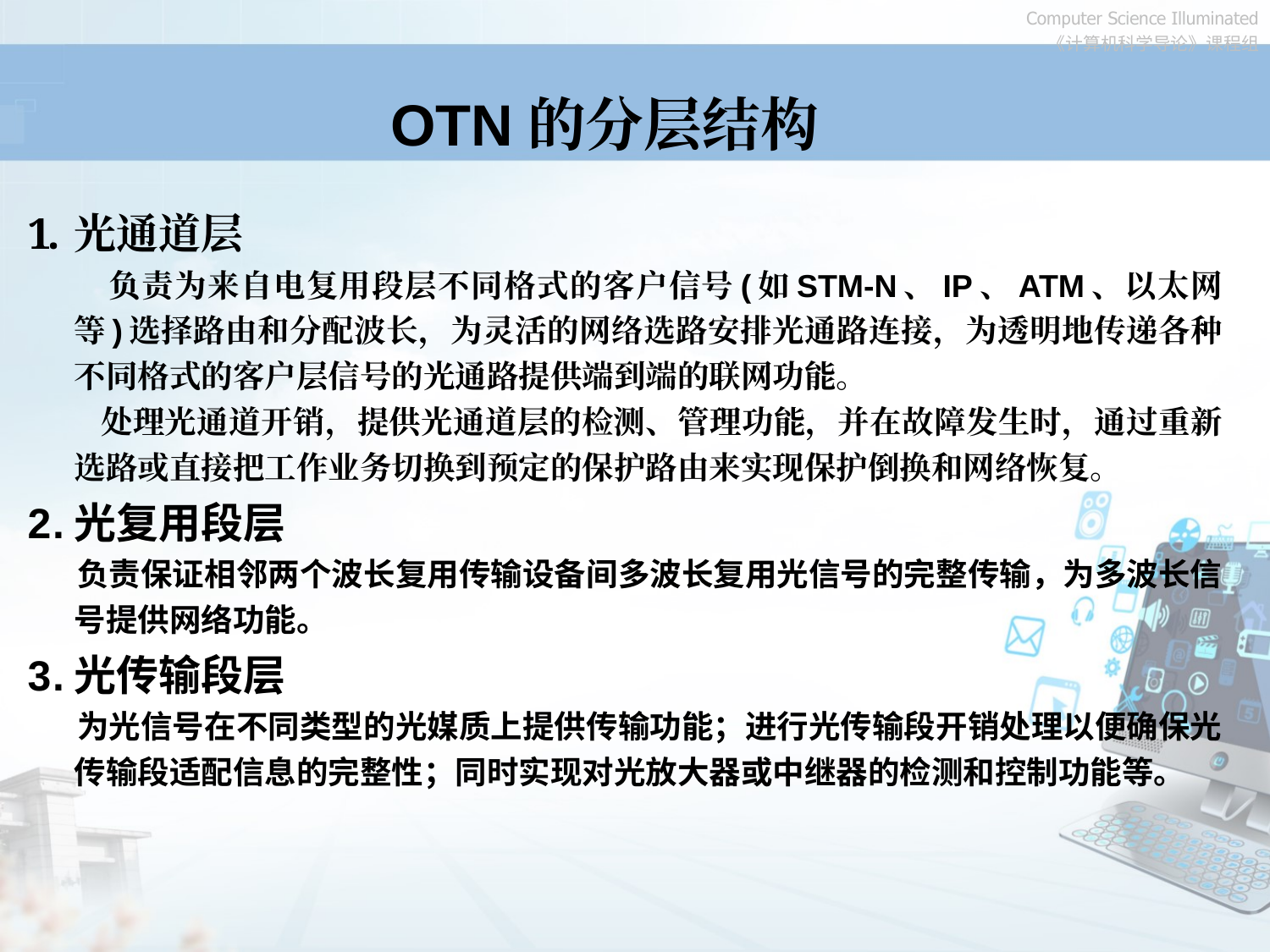

# OTN的分层结构
光通道层
        负责为来自电复用段层不同格式的客户信号(如STM-N、IP、ATM、以太网等)选择路由和分配波长，为灵活的网络选路安排光通路连接，为透明地传递各种不同格式的客户层信号的光通路提供端到端的联网功能。
        处理光通道开销，提供光通道层的检测、管理功能，并在故障发生时，通过重新选路或直接把工作业务切换到预定的保护路由来实现保护倒换和网络恢复。
光复用段层
      负责保证相邻两个波长复用传输设备间多波长复用光信号的完整传输，为多波长信号提供网络功能。
光传输段层
      为光信号在不同类型的光媒质上提供传输功能；进行光传输段开销处理以便确保光传输段适配信息的完整性；同时实现对光放大器或中继器的检测和控制功能等。